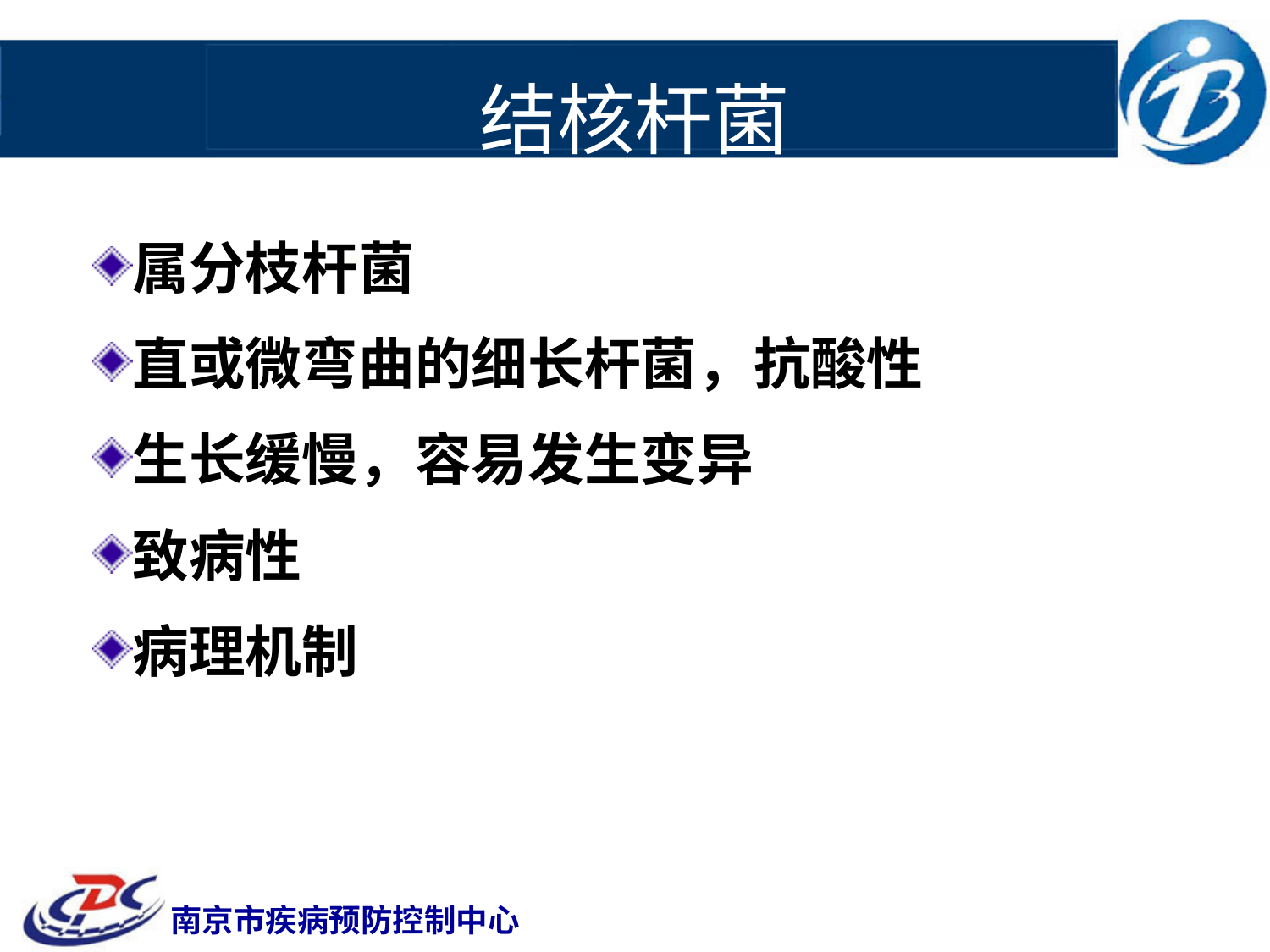

# 结核杆菌
属分枝杆菌
直或微弯曲的细长杆菌，抗酸性
生长缓慢，容易发生变异
致病性
病理机制